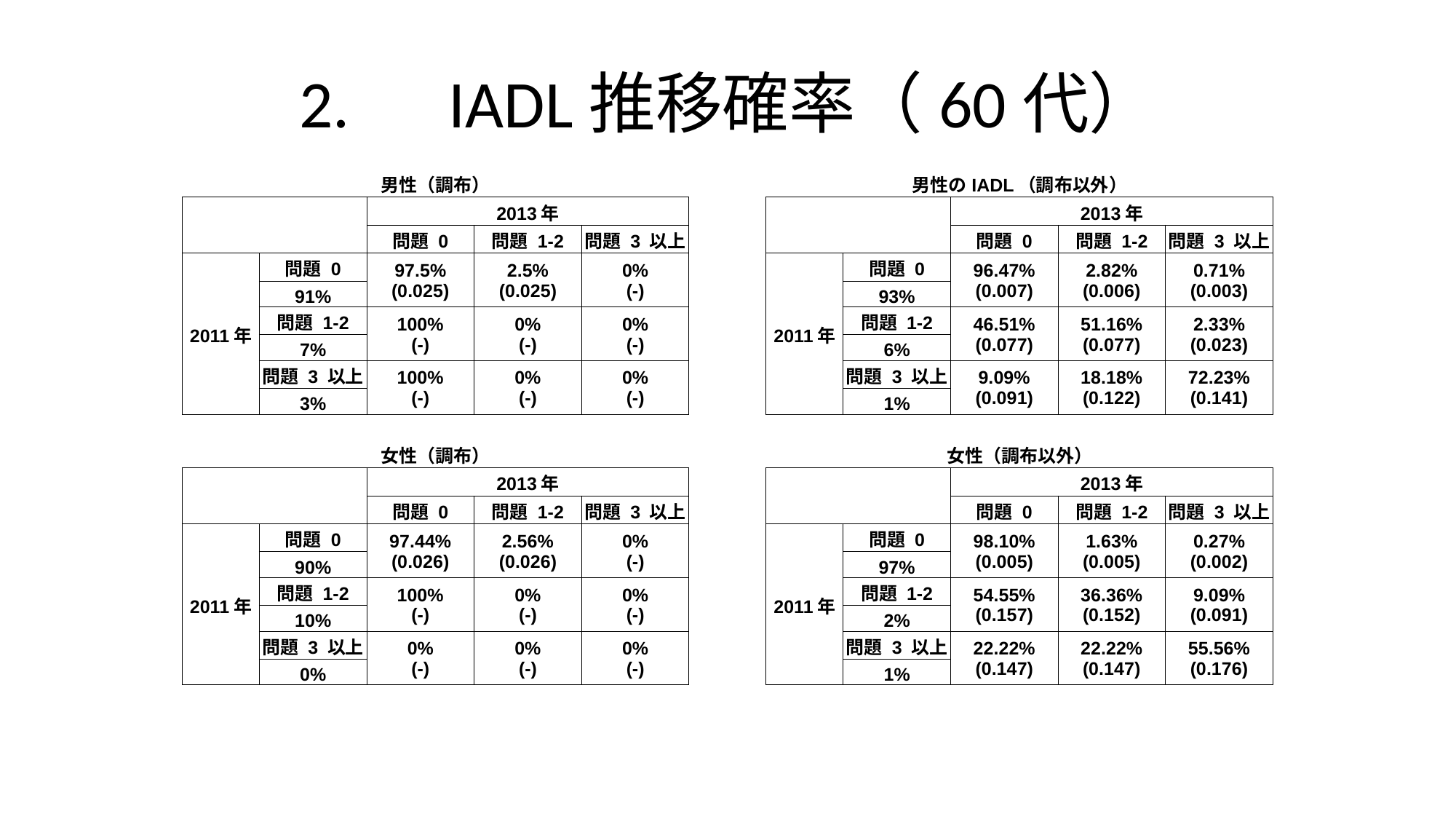

# 2.　IADL推移確率（60代）
| 男性（調布） |  |  |  |  |  | 男性のIADL（調布以外） |  |  |  |  |
| --- | --- | --- | --- | --- | --- | --- | --- | --- | --- | --- |
|  |  | 2013年 |  |  |  |  |  | 2013年 |  |  |
|  |  | 問題 0 | 問題 1-2 | 問題 3 以上 |  |  |  | 問題 0 | 問題 1-2 | 問題 3 以上 |
| 2011年 | 問題 0 | 97.5% (0.025) | 2.5% (0.025) | 0% (-) |  | 2011年 | 問題 0 | 96.47% (0.007) | 2.82% (0.006) | 0.71% (0.003) |
|  | 91% |  |  |  |  |  | 93% |  |  |  |
|  | 問題 1-2 | 100% (-) | 0% (-) | 0% (-) |  |  | 問題 1-2 | 46.51% (0.077) | 51.16% (0.077) | 2.33% (0.023) |
|  | 7% |  |  |  |  |  | 6% |  |  |  |
|  | 問題 3 以上 | 100% (-) | 0% (-) | 0% (-) |  |  | 問題 3 以上 | 9.09% (0.091) | 18.18% (0.122) | 72.23% (0.141) |
|  | 3% |  |  |  |  |  | 1% |  |  |  |
|  |  |  |  |  |  |  |  |  |  |  |
| 女性（調布） |  |  |  |  |  | 女性（調布以外） |  |  |  |  |
|  |  | 2013年 |  |  |  |  |  | 2013年 |  |  |
|  |  | 問題 0 | 問題 1-2 | 問題 3 以上 |  |  |  | 問題 0 | 問題 1-2 | 問題 3 以上 |
| 2011年 | 問題 0 | 97.44% (0.026) | 2.56% (0.026) | 0% (-) |  | 2011年 | 問題 0 | 98.10% (0.005) | 1.63% (0.005) | 0.27% (0.002) |
|  | 90% |  |  |  |  |  | 97% |  |  |  |
|  | 問題 1-2 | 100% (-) | 0% (-) | 0% (-) |  |  | 問題 1-2 | 54.55% (0.157) | 36.36% (0.152) | 9.09% (0.091) |
|  | 10% |  |  |  |  |  | 2% |  |  |  |
|  | 問題 3 以上 | 0% (-) | 0% (-) | 0% (-) |  |  | 問題 3 以上 | 22.22% (0.147) | 22.22% (0.147) | 55.56% (0.176) |
|  | 0% |  |  |  |  |  | 1% |  |  |  |